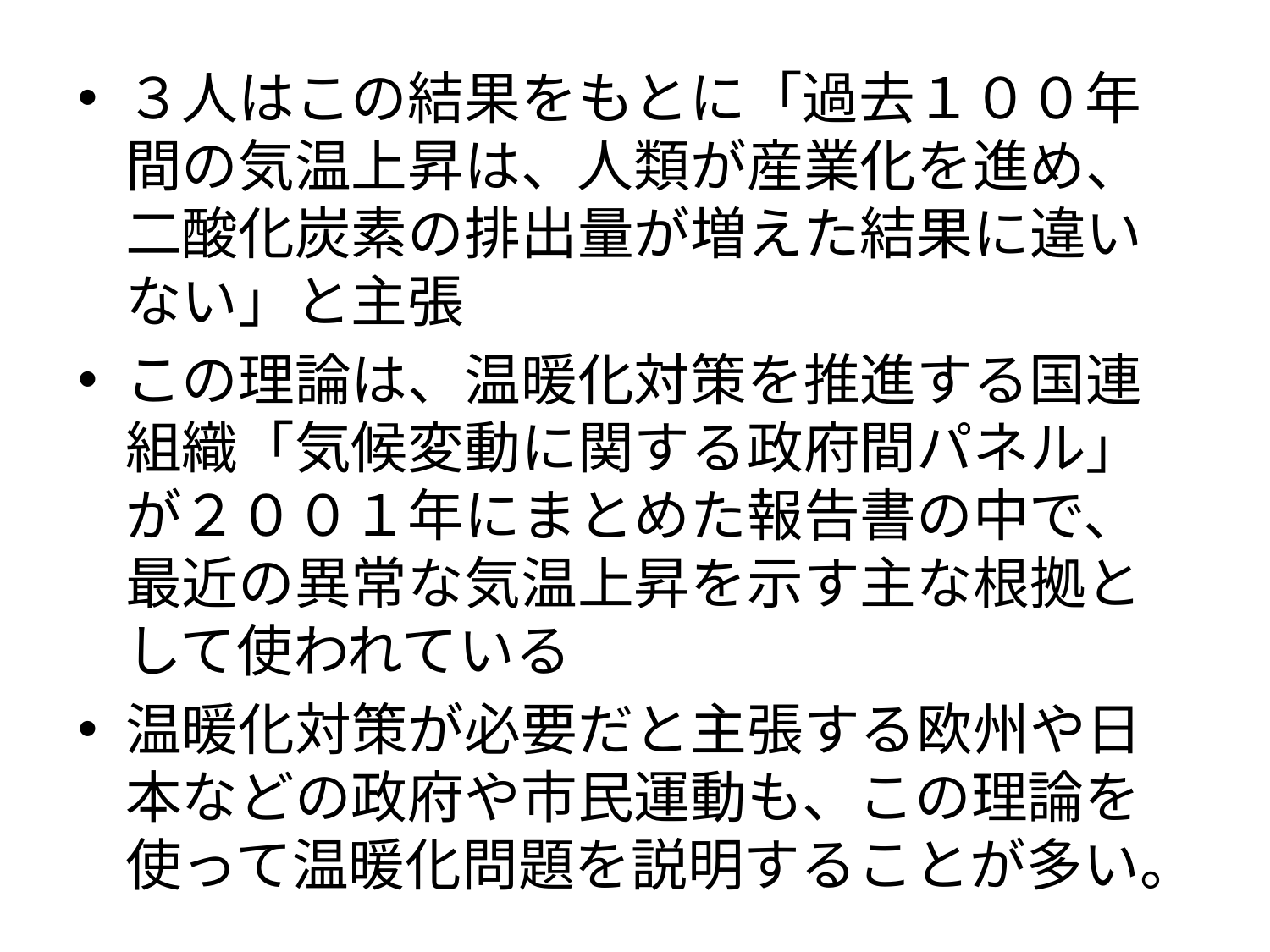

３人はこの結果をもとに「過去１００年間の気温上昇は、人類が産業化を進め、二酸化炭素の排出量が増えた結果に違いない」と主張
この理論は、温暖化対策を推進する国連組織「気候変動に関する政府間パネル」が２００１年にまとめた報告書の中で、最近の異常な気温上昇を示す主な根拠として使われている
温暖化対策が必要だと主張する欧州や日本などの政府や市民運動も、この理論を使って温暖化問題を説明することが多い。